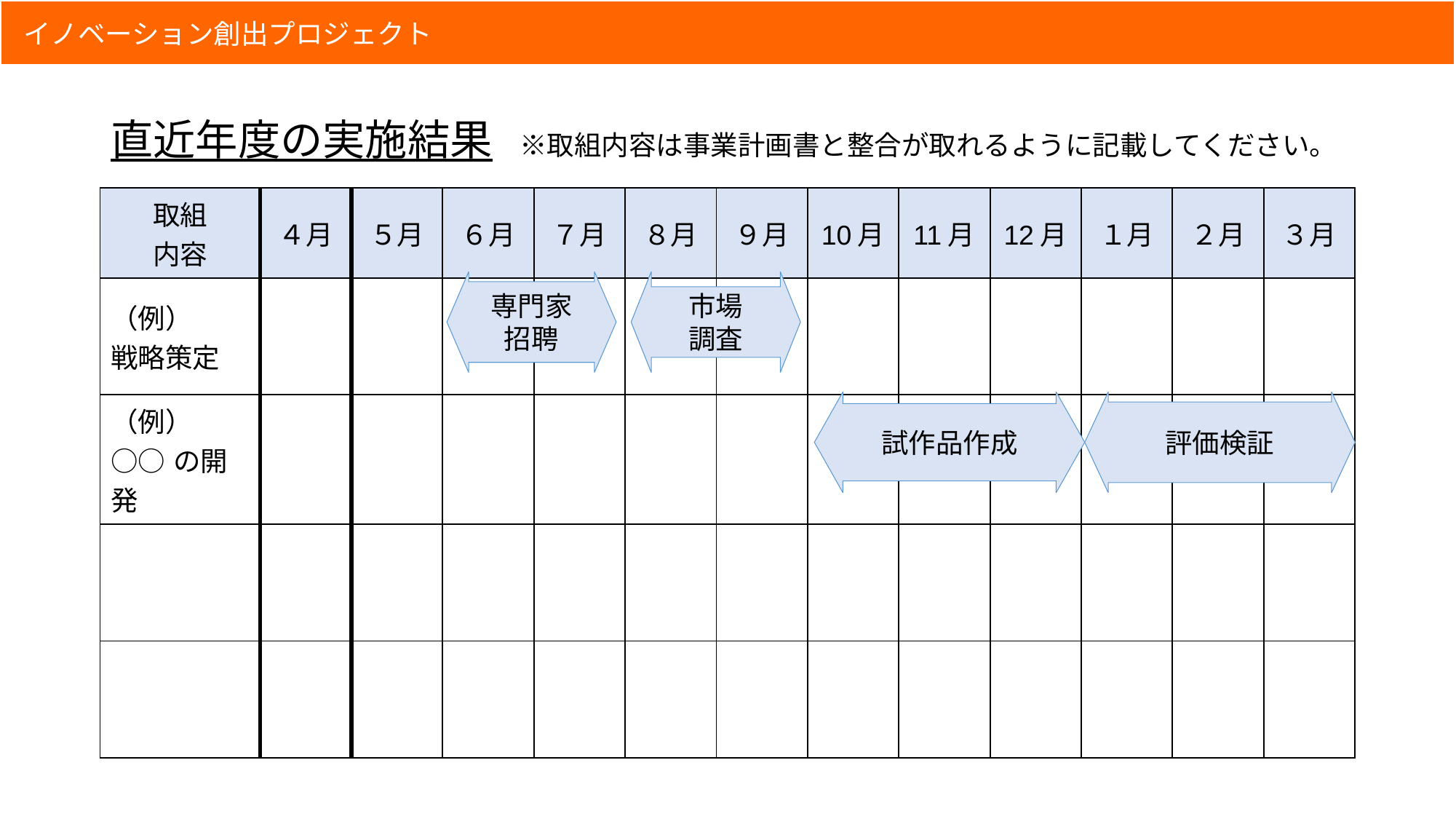

# 直近年度の実施結果　※取組内容は事業計画書と整合が取れるように記載してください。
| 取組 内容 | ４月 | ５月 | ６月 | ７月 | ８月 | ９月 | 10月 | 11月 | 12月 | １月 | ２月 | ３月 |
| --- | --- | --- | --- | --- | --- | --- | --- | --- | --- | --- | --- | --- |
| （例） 戦略策定 |  |  |  |  |  |  |  |  |  |  |  |  |
| （例） ○○の開発 |  |  |  |  |  |  |  |  |  |  |  |  |
|  |  |  |  |  |  |  |  |  |  |  |  |  |
|  |  |  |  |  |  |  |  |  |  |  |  |  |
専門家
招聘
市場
調査
評価検証
試作品作成